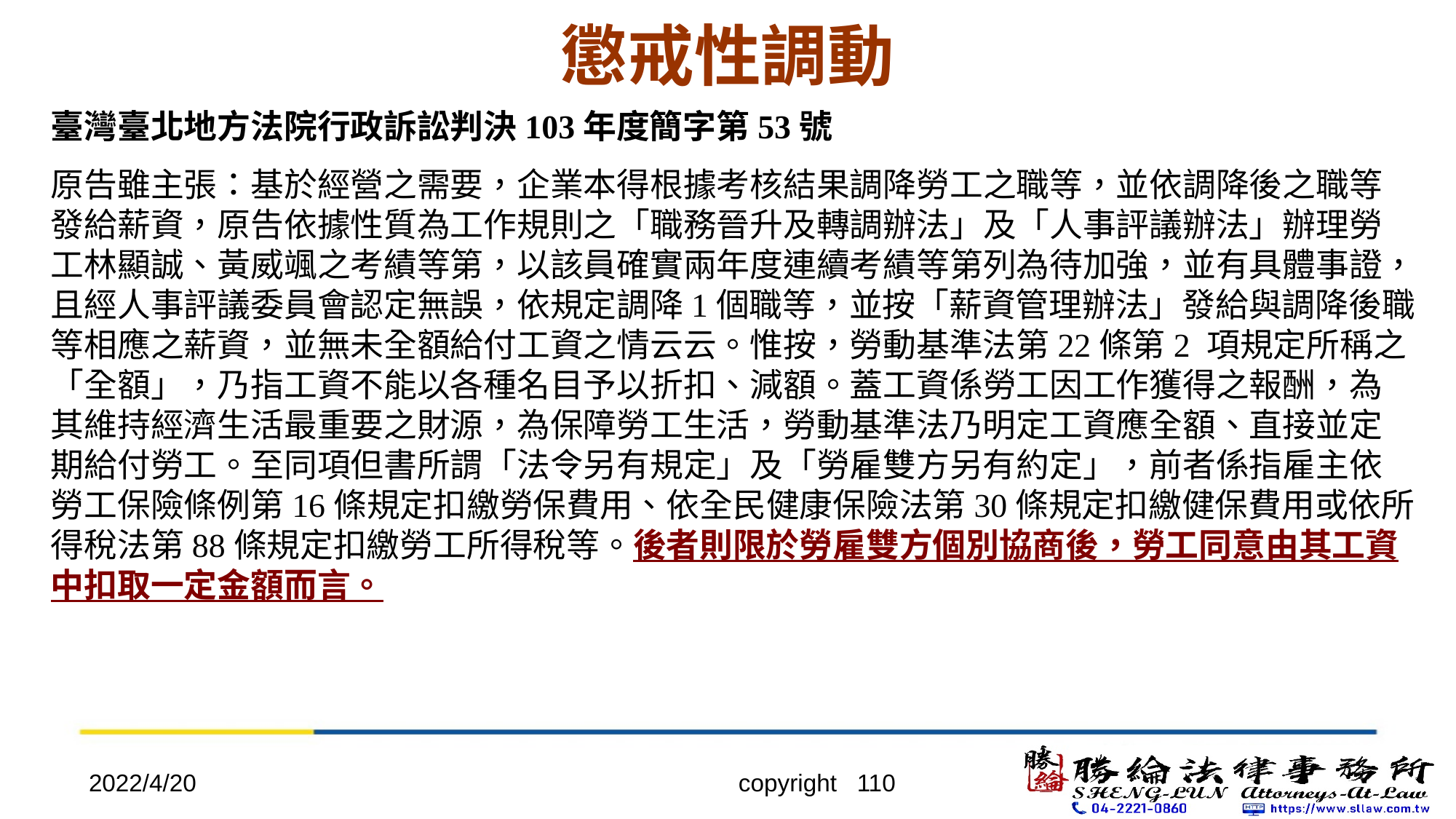

# 懲戒性調動
臺灣臺北地方法院行政訴訟判決103年度簡字第53號

原告雖主張：基於經營之需要，企業本得根據考核結果調降勞工之職等，並依調降後之職等發給薪資，原告依據性質為工作規則之「職務晉升及轉調辦法」及「人事評議辦法」辦理勞工林顯誠、黃威颯之考績等第，以該員確實兩年度連續考績等第列為待加強，並有具體事證，且經人事評議委員會認定無誤，依規定調降1個職等，並按「薪資管理辦法」發給與調降後職等相應之薪資，並無未全額給付工資之情云云。惟按，勞動基準法第22條第2 項規定所稱之「全額」，乃指工資不能以各種名目予以折扣、減額。蓋工資係勞工因工作獲得之報酬，為其維持經濟生活最重要之財源，為保障勞工生活，勞動基準法乃明定工資應全額、直接並定期給付勞工。至同項但書所謂「法令另有規定」及「勞雇雙方另有約定」，前者係指雇主依勞工保險條例第16條規定扣繳勞保費用、依全民健康保險法第30條規定扣繳健保費用或依所得稅法第88條規定扣繳勞工所得稅等。後者則限於勞雇雙方個別協商後，勞工同意由其工資中扣取一定金額而言。
2022/4/20
copyright   110